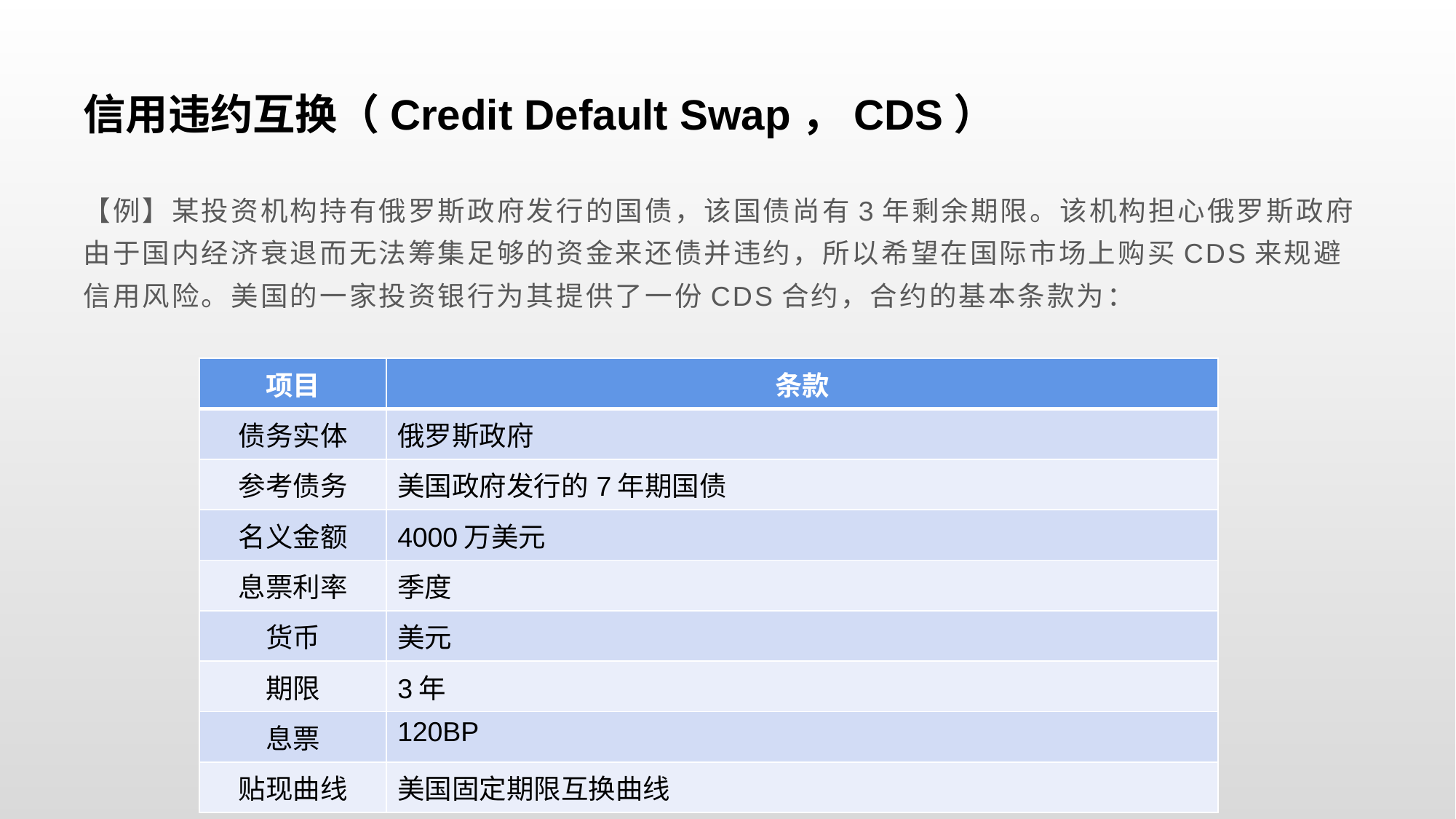

# 信用违约互换（Credit Default Swap，CDS）
【例】某投资机构持有俄罗斯政府发行的国债，该国债尚有3年剩余期限。该机构担心俄罗斯政府由于国内经济衰退而无法筹集足够的资金来还债并违约，所以希望在国际市场上购买CDS来规避信用风险。美国的一家投资银行为其提供了一份CDS合约，合约的基本条款为：

| 项目 | 条款 |
| --- | --- |
| 债务实体 | 俄罗斯政府 |
| 参考债务 | 美国政府发行的7年期国债 |
| 名义金额 | 4000万美元 |
| 息票利率 | 季度 |
| 货币 | 美元 |
| 期限 | 3年 |
| 息票 | 120BP |
| 贴现曲线 | 美国固定期限互换曲线 |